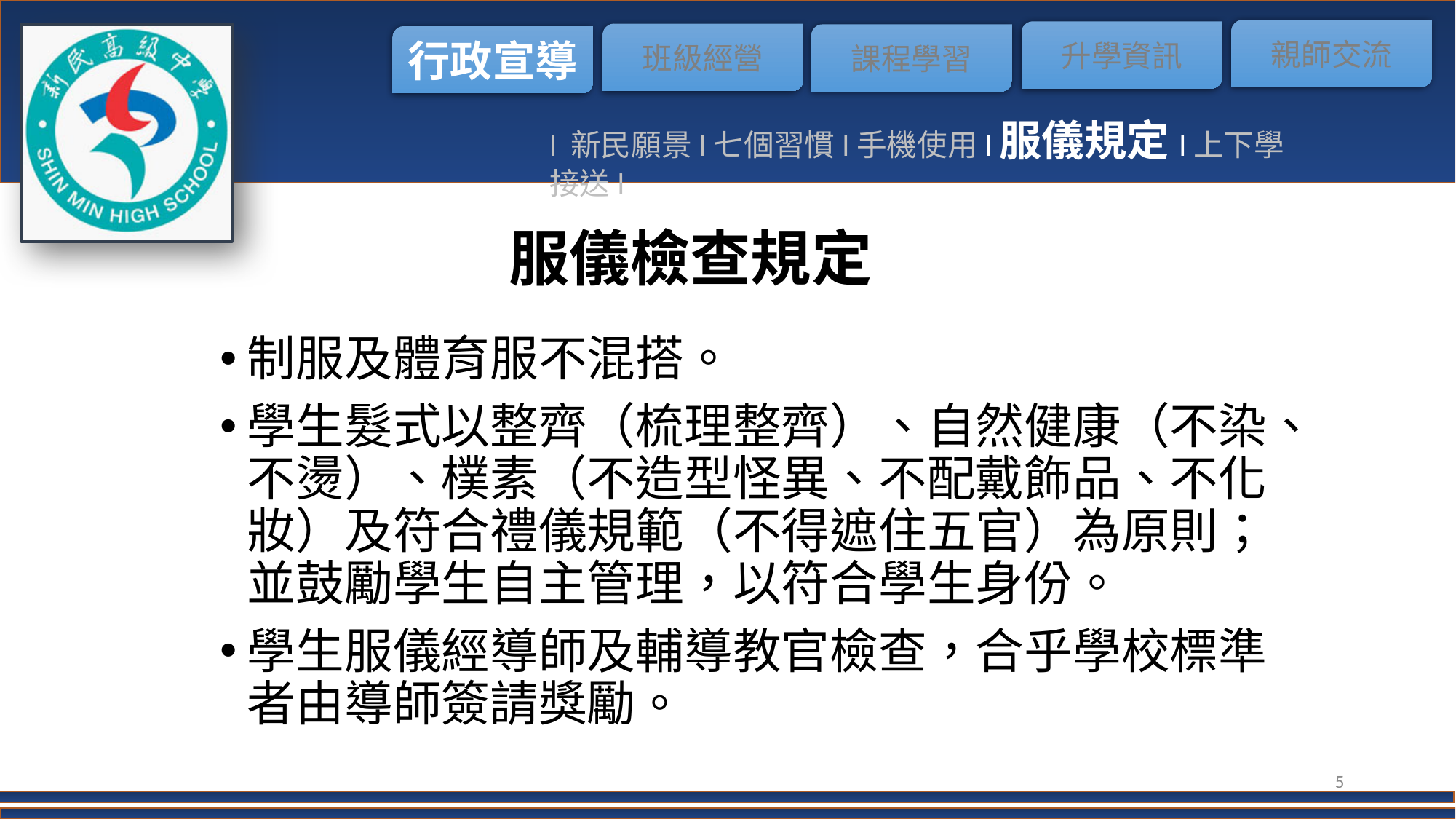

l 新民願景l七個習慣l手機使用l服儀規定l上下學接送l
服儀檢查規定
制服及體育服不混搭。
學生髮式以整齊（梳理整齊）、自然健康（不染、不燙）、樸素（不造型怪異、不配戴飾品、不化妝）及符合禮儀規範（不得遮住五官）為原則；並鼓勵學生自主管理，以符合學生身份。
學生服儀經導師及輔導教官檢查，合乎學校標準者由導師簽請獎勵。
5